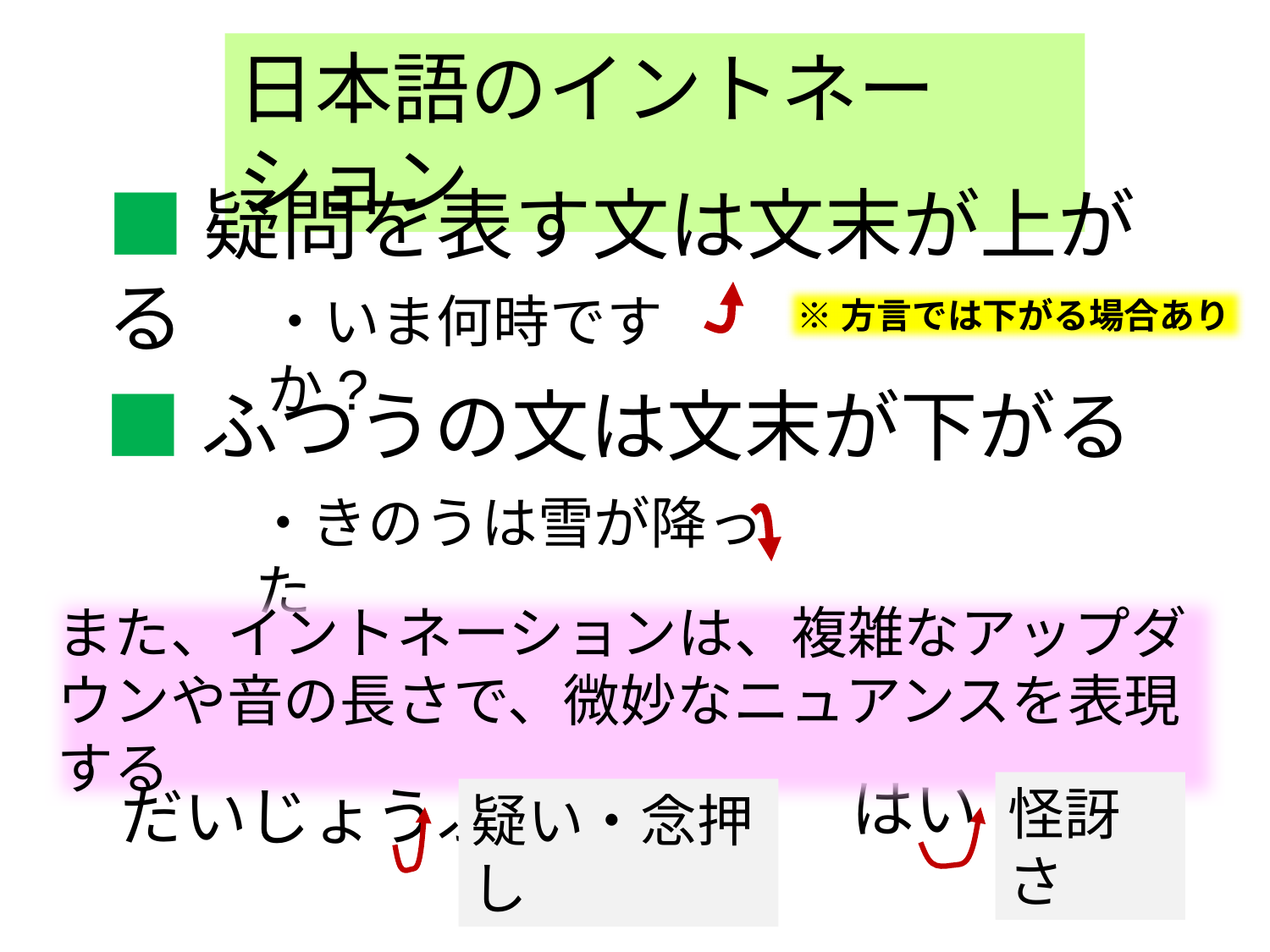

日本語のイントネーション
■疑問を表す文は文末が上がる
・いま何時ですか?

※方言では下がる場合あり
■ふつうの文は文末が下がる
・きのうは雪が降った

また、イントネーションは、複雑なアップダウンや音の長さで、微妙なニュアンスを表現する
　はい
　だいじょうぶ
怪訝さ
疑い・念押し